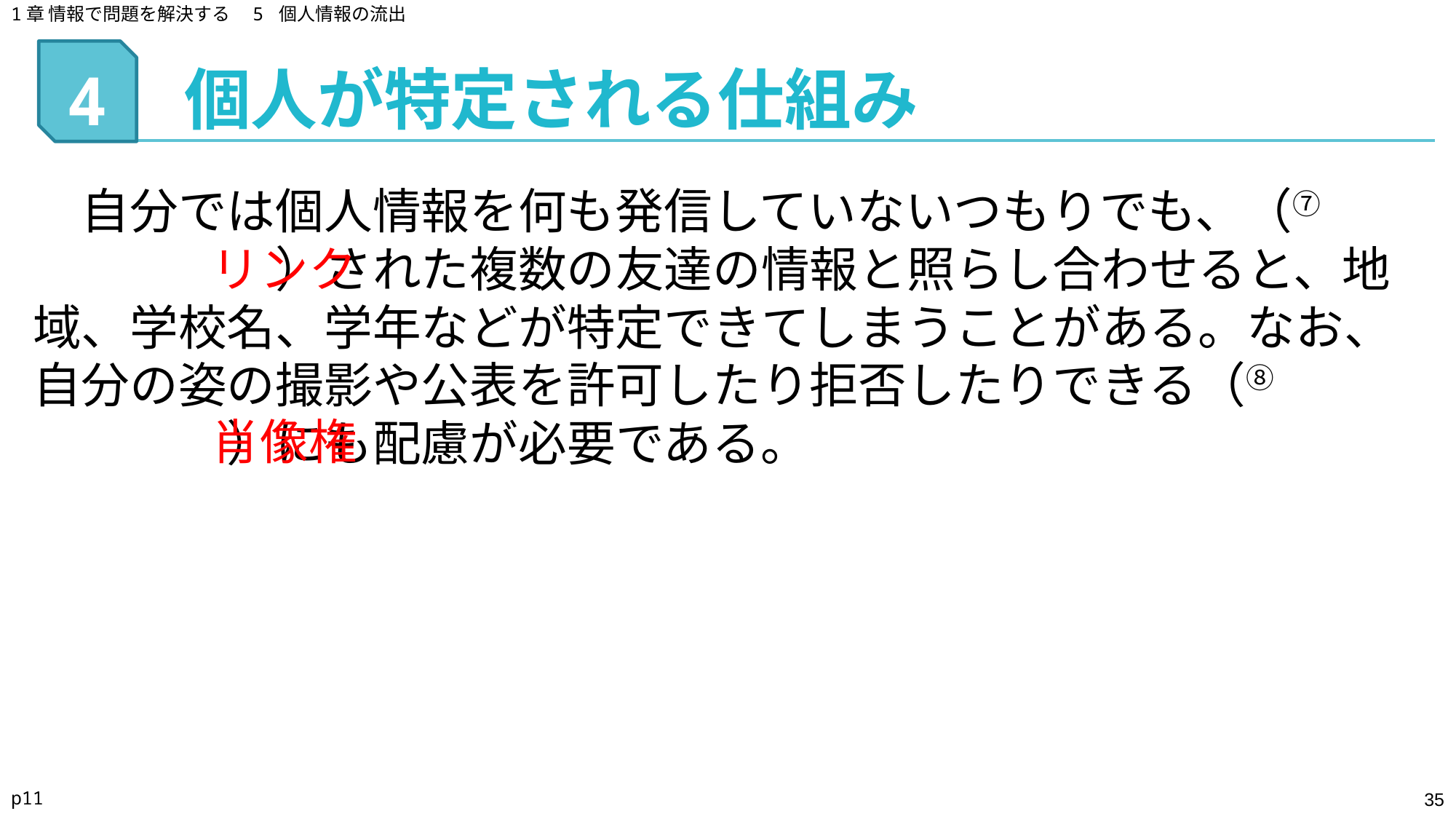

1章 情報で問題を解決する　5 個人情報の流出
個人が特定される仕組み
# 4
　自分では個人情報を何も発信していないつもりでも、（⑦　　　　　　　）された複数の友達の情報と照らし合わせると、地域、学校名、学年などが特定できてしまうことがある。なお、自分の姿の撮影や公表を許可したり拒否したりできる（⑧　　　　　　　）にも配慮が必要である。
リンク
肖像権
p11
35